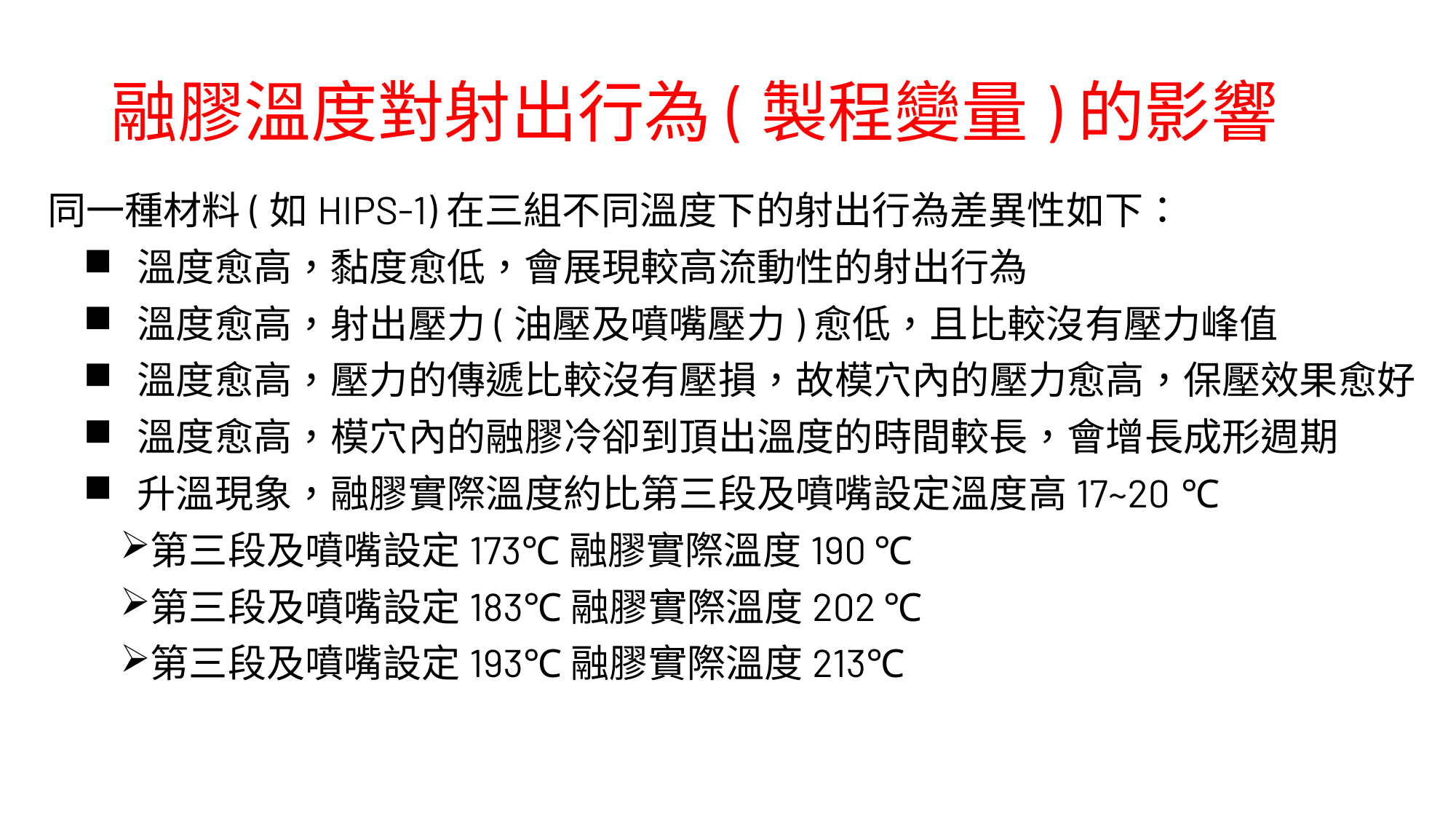

# 融膠溫度對射出行為(製程變量)的影響
同一種材料(如HIPS-1)在三組不同溫度下的射出行為差異性如下：
溫度愈高，黏度愈低，會展現較高流動性的射出行為
溫度愈高，射出壓力(油壓及噴嘴壓力)愈低，且比較沒有壓力峰值
溫度愈高，壓力的傳遞比較沒有壓損，故模穴內的壓力愈高，保壓效果愈好
溫度愈高，模穴內的融膠冷卻到頂出溫度的時間較長，會增長成形週期
升溫現象，融膠實際溫度約比第三段及噴嘴設定溫度高17~20 ℃
第三段及噴嘴設定173℃融膠實際溫度190 ℃
第三段及噴嘴設定183℃融膠實際溫度202 ℃
第三段及噴嘴設定193℃融膠實際溫度213℃